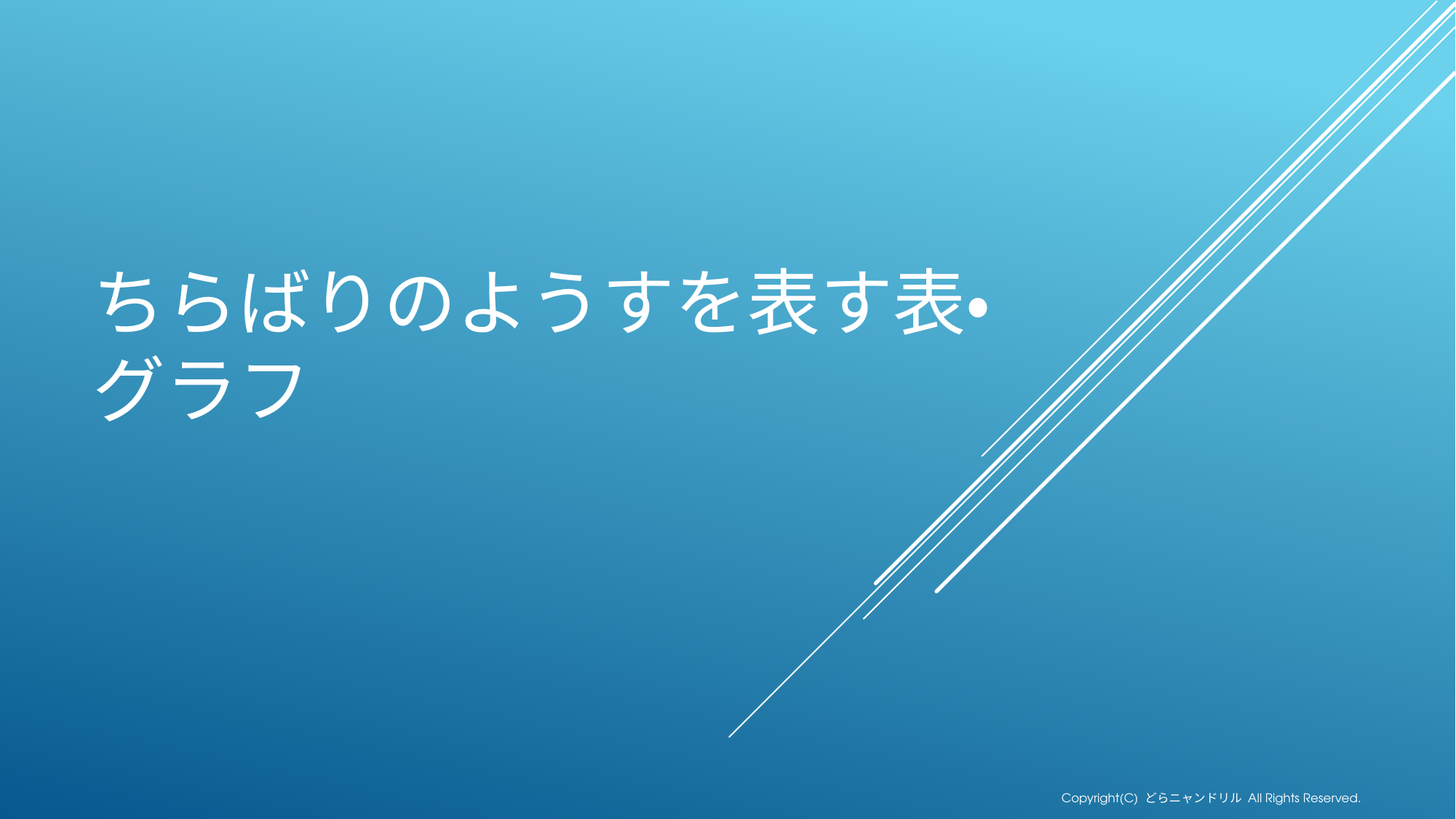

# ちらばりのようすを表す表・グラフ
Copyright(C) どらニャンドリル All Rights Reserved.